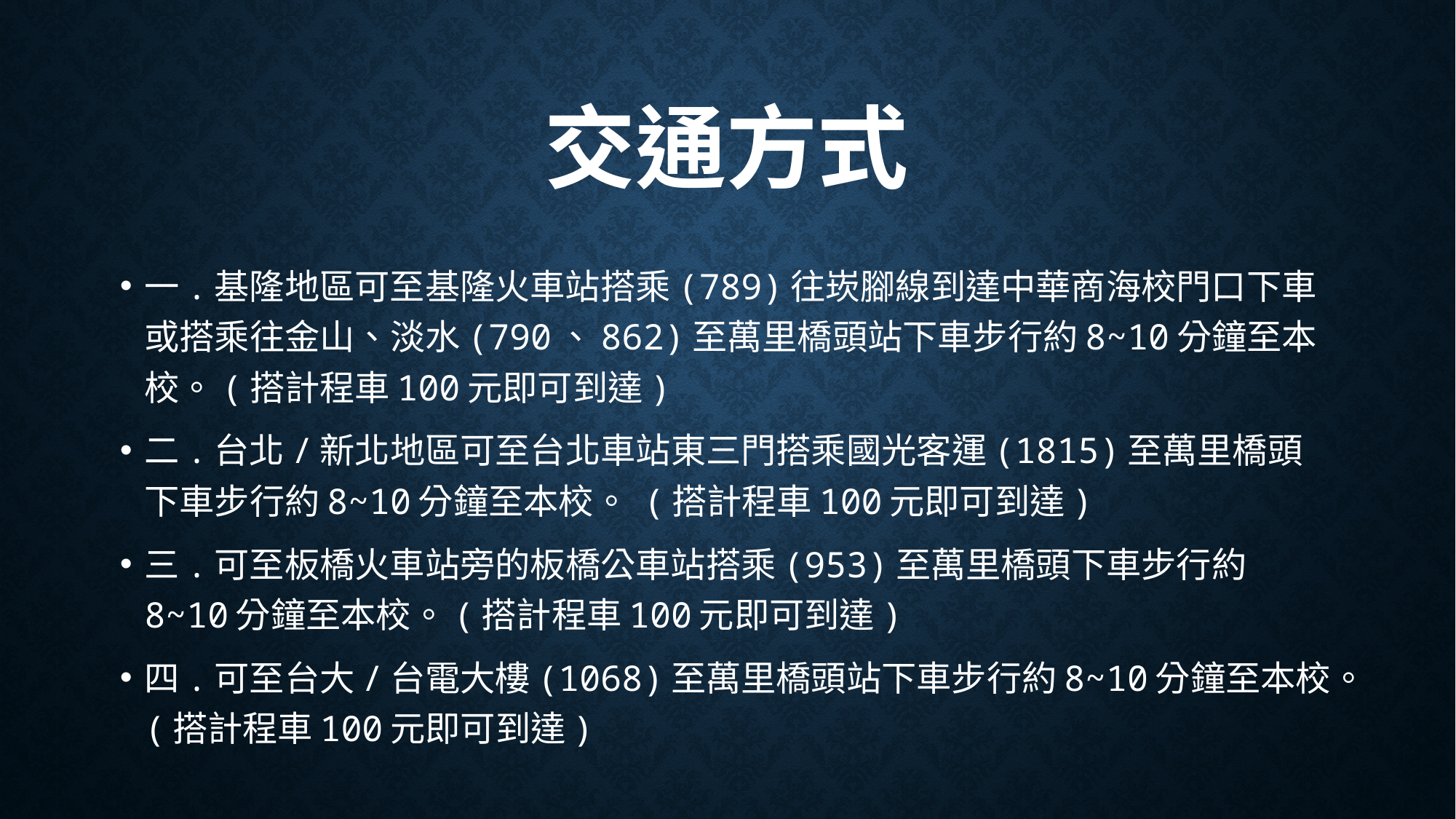

# 交通方式
一.基隆地區可至基隆火車站搭乘(789)往崁腳線到達中華商海校門口下車或搭乘往金山、淡水(790、862)至萬里橋頭站下車步行約8~10分鐘至本校。(搭計程車100元即可到達)
二.台北/新北地區可至台北車站東三門搭乘國光客運(1815)至萬里橋頭下車步行約8~10分鐘至本校。 (搭計程車100元即可到達)
三.可至板橋火車站旁的板橋公車站搭乘(953)至萬里橋頭下車步行約8~10分鐘至本校。(搭計程車100元即可到達)
四.可至台大/台電大樓(1068)至萬里橋頭站下車步行約8~10分鐘至本校。(搭計程車100元即可到達)